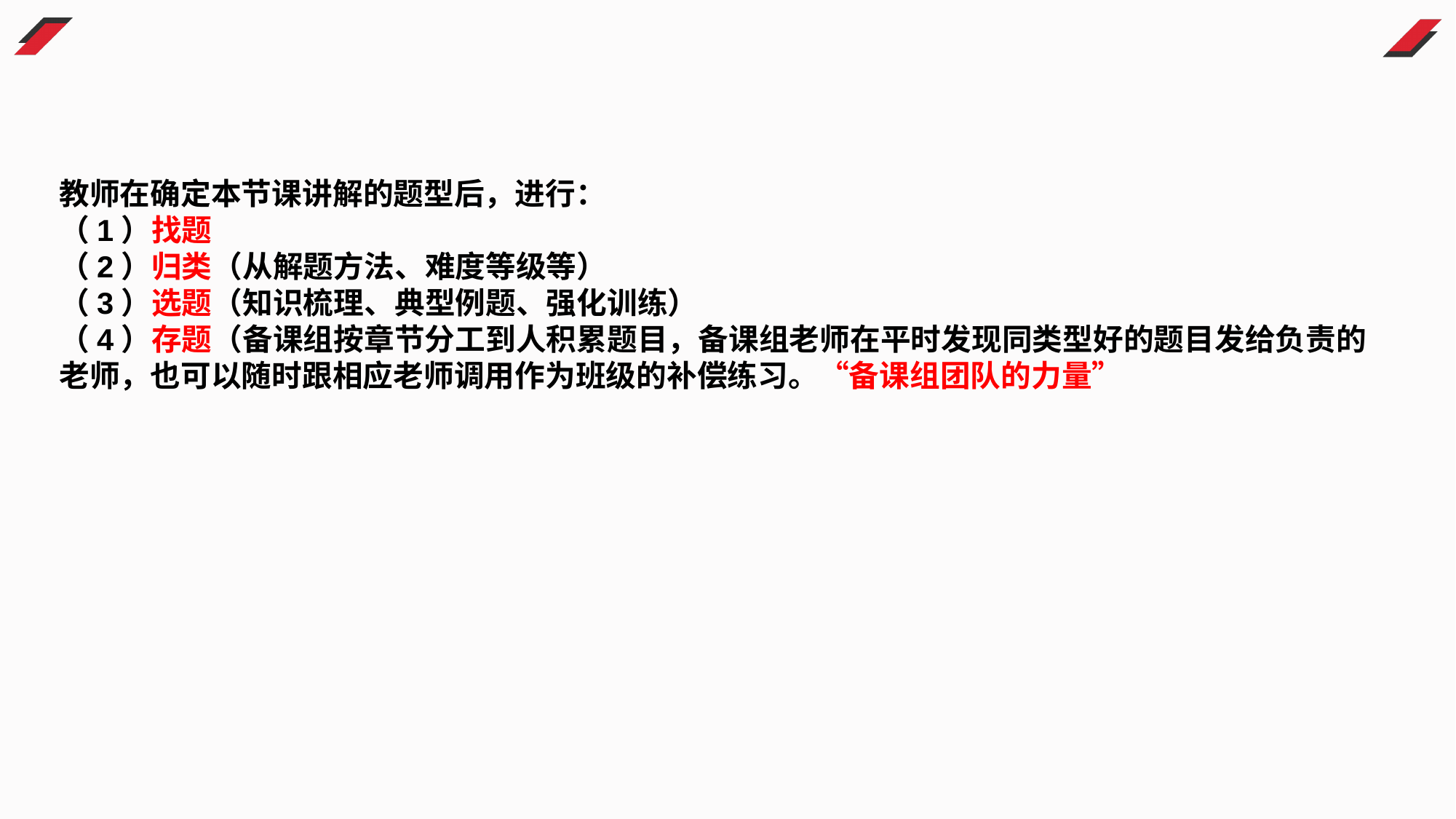

教师在确定本节课讲解的题型后，进行：
（1）找题
（2）归类（从解题方法、难度等级等）
（3）选题（知识梳理、典型例题、强化训练）
（4）存题（备课组按章节分工到人积累题目，备课组老师在平时发现同类型好的题目发给负责的老师，也可以随时跟相应老师调用作为班级的补偿练习。“备课组团队的力量”